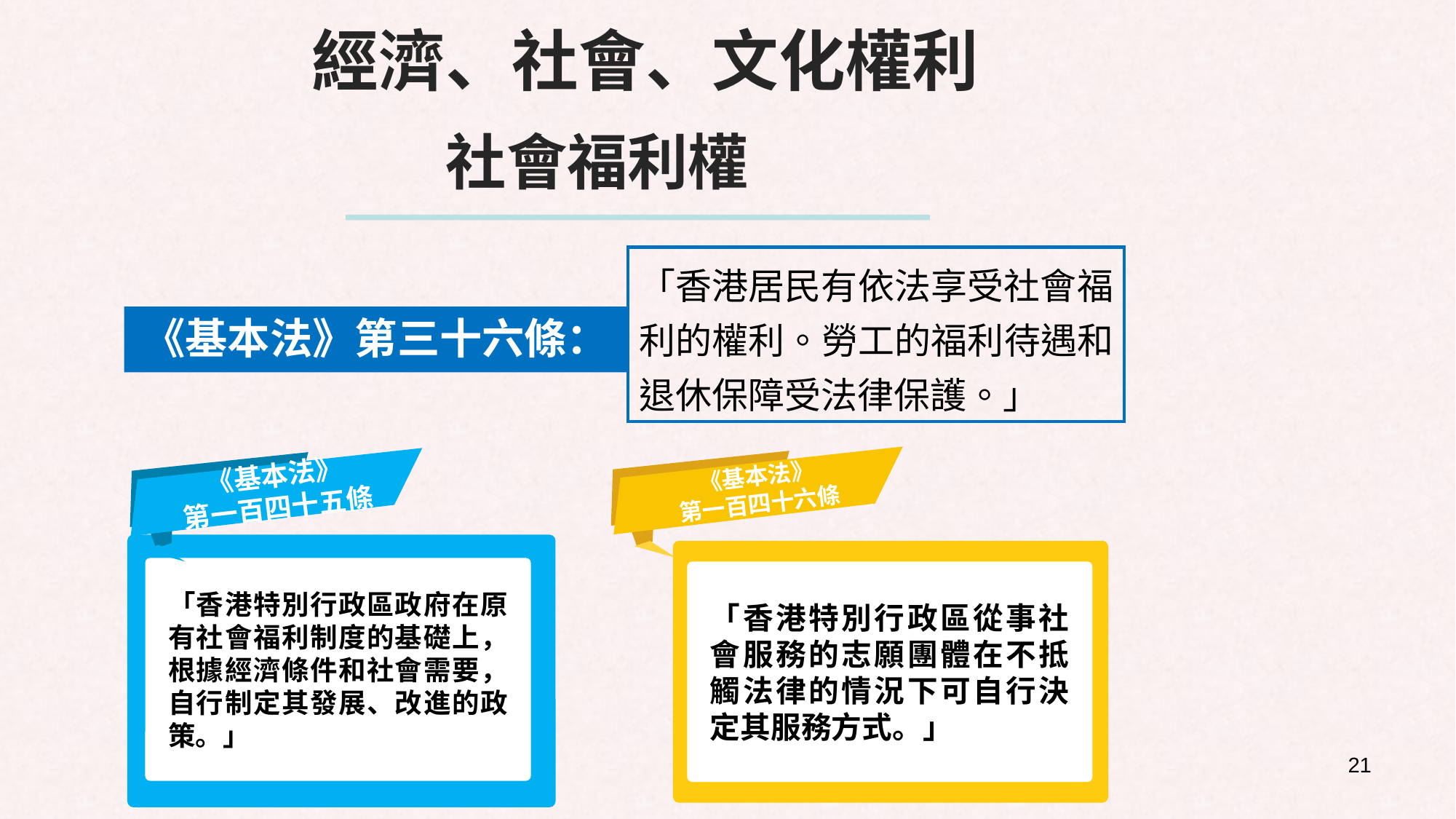

經濟、社會、文化權利
          社會福利權

「香港居民有依法享受社會福利的權利。勞工的福利待遇和退休保障受法律保護。」
《基本法》第三十六條：

《基本法》
第一百四十六條
《基本法》
第一百四十五條

「香港特別行政區政府在原有社會福利制度的基礎上，根據經濟條件和社會需要，自行制定其發展、改進的政策。」
「香港特別行政區從事社會服務的志願團體在不抵觸法律的情況下可自行決定其服務方式。」
21